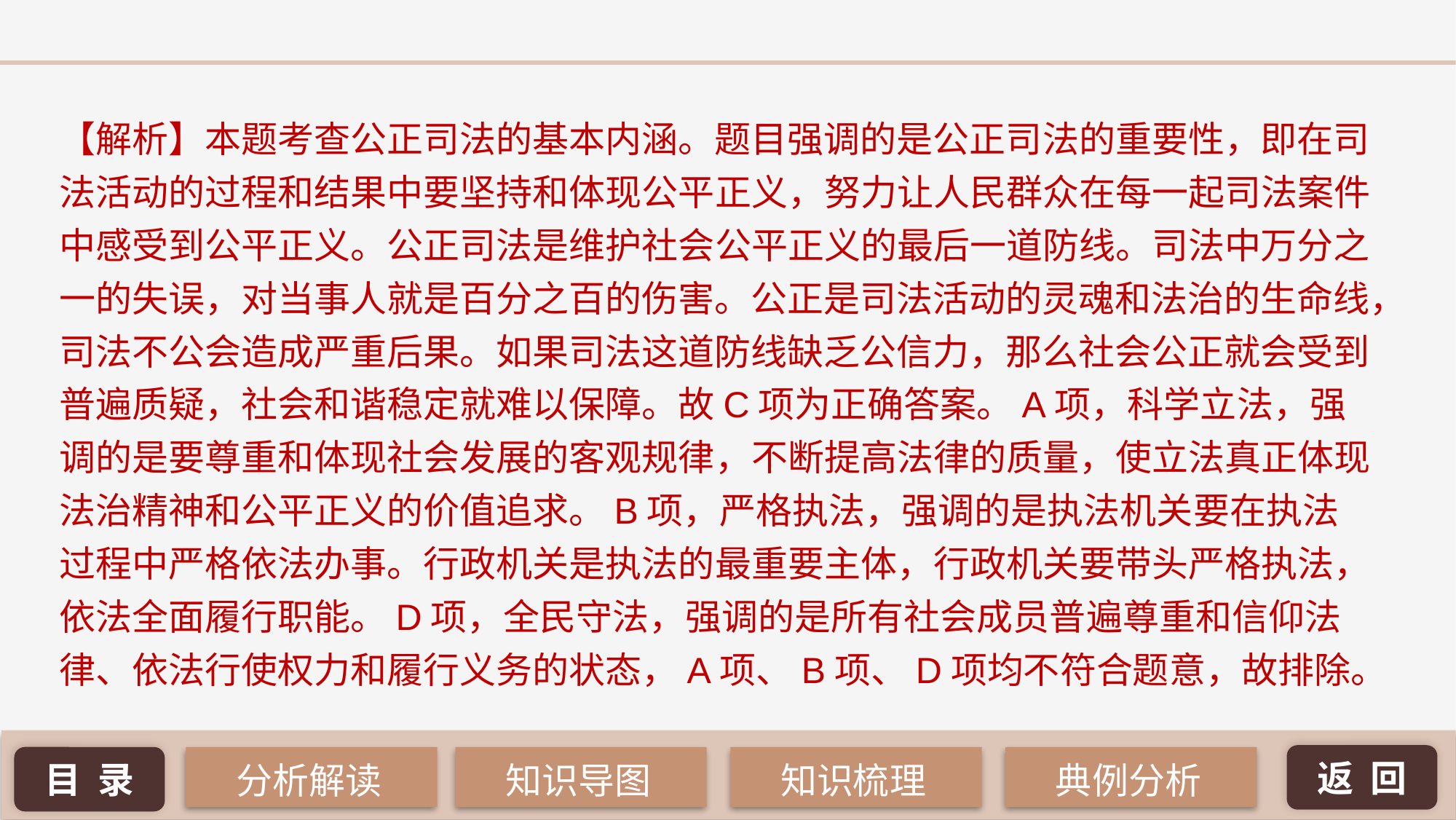

【解析】本题考查公正司法的基本内涵。题目强调的是公正司法的重要性，即在司法活动的过程和结果中要坚持和体现公平正义，努力让人民群众在每一起司法案件中感受到公平正义。公正司法是维护社会公平正义的最后一道防线。司法中万分之一的失误，对当事人就是百分之百的伤害。公正是司法活动的灵魂和法治的生命线，司法不公会造成严重后果。如果司法这道防线缺乏公信力，那么社会公正就会受到普遍质疑，社会和谐稳定就难以保障。故C项为正确答案。A项，科学立法，强调的是要尊重和体现社会发展的客观规律，不断提高法律的质量，使立法真正体现法治精神和公平正义的价值追求。B项，严格执法，强调的是执法机关要在执法过程中严格依法办事。行政机关是执法的最重要主体，行政机关要带头严格执法，依法全面履行职能。D项，全民守法，强调的是所有社会成员普遍尊重和信仰法律、依法行使权力和履行义务的状态，A项、B项、D项均不符合题意，故排除。
返  回